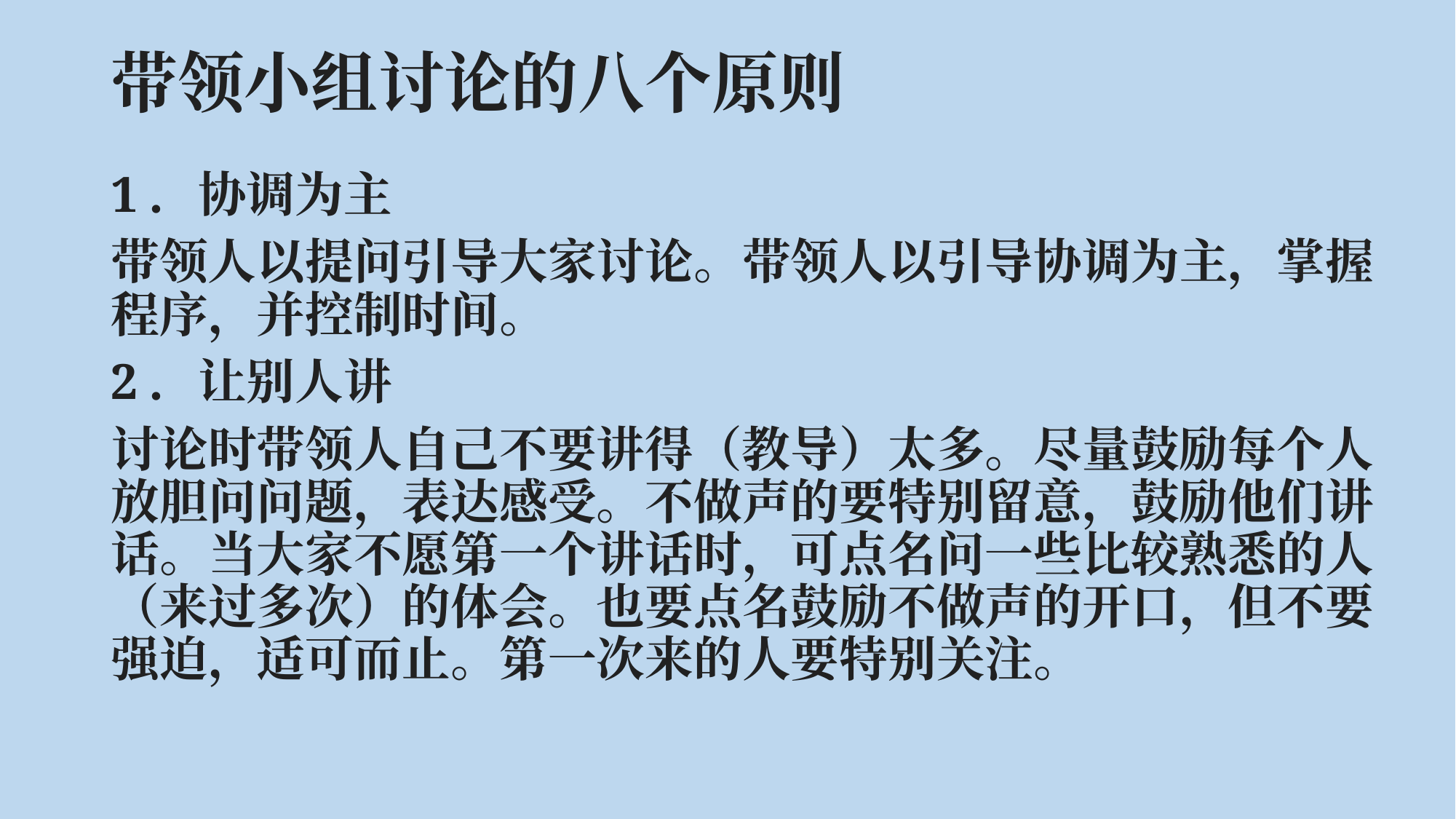

# 带领小组讨论的八个原则
1．协调为主
带领人以提问引导大家讨论。带领人以引导协调为主，掌握程序，并控制时间。
2．让别人讲
讨论时带领人自己不要讲得（教导）太多。尽量鼓励每个人放胆问问题，表达感受。不做声的要特别留意，鼓励他们讲话。当大家不愿第一个讲话时，可点名问一些比较熟悉的人（来过多次）的体会。也要点名鼓励不做声的开口，但不要强迫，适可而止。第一次来的人要特别关注。